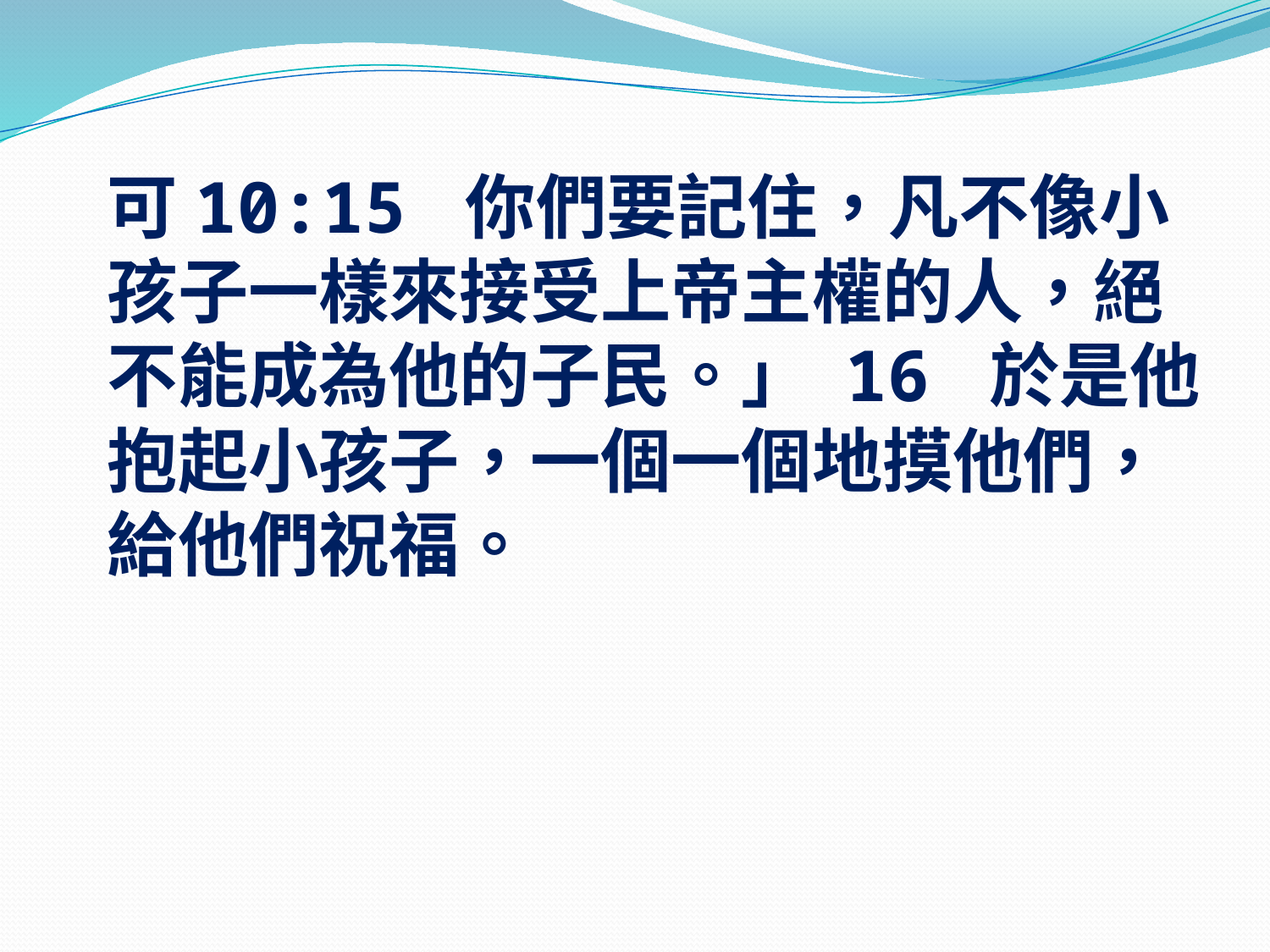

可10:15 你們要記住，凡不像小孩子一樣來接受上帝主權的人，絕不能成為他的子民。」 16 於是他抱起小孩子，一個一個地摸他們，給他們祝福。